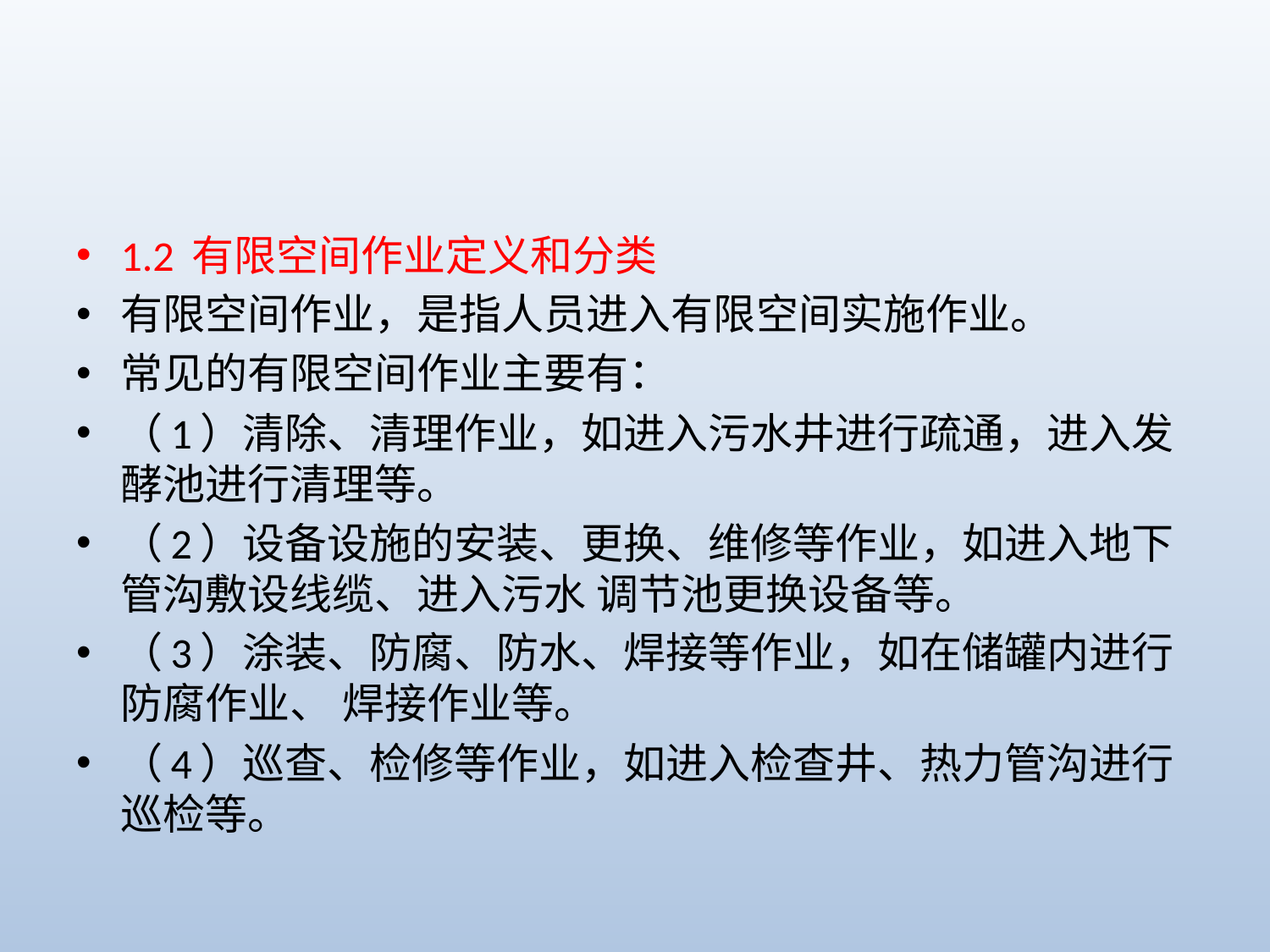

#
1.2 有限空间作业定义和分类
有限空间作业，是指人员进入有限空间实施作业。
常见的有限空间作业主要有：
（1）清除、清理作业，如进入污水井进行疏通，进入发酵池进行清理等。
（2）设备设施的安装、更换、维修等作业，如进入地下管沟敷设线缆、进入污水 调节池更换设备等。
（3）涂装、防腐、防水、焊接等作业，如在储罐内进行防腐作业、 焊接作业等。
（4）巡查、检修等作业，如进入检查井、热力管沟进行巡检等。